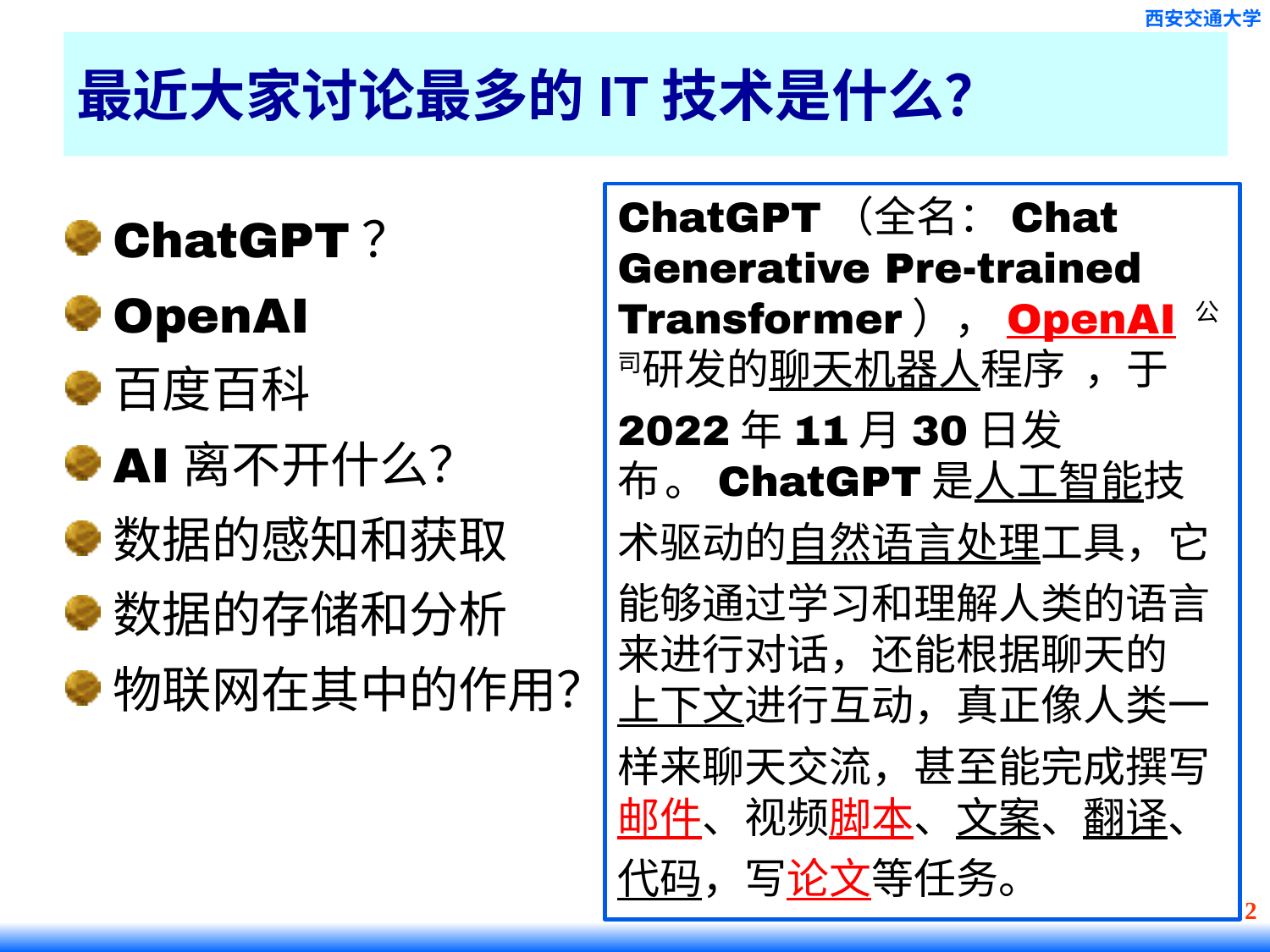

# 最近大家讨论最多的IT技术是什么？
ChatGPT（全名：Chat Generative Pre-trained Transformer），OpenAI 公司研发的聊天机器人程序  ，于2022年11月30日发布 。ChatGPT是人工智能技术驱动的自然语言处理工具，它能够通过学习和理解人类的语言来进行对话，还能根据聊天的上下文进行互动，真正像人类一样来聊天交流，甚至能完成撰写邮件、视频脚本、文案、翻译、代码，写论文等任务。
ChatGPT？
OpenAI
百度百科
AI离不开什么？
数据的感知和获取
数据的存储和分析
物联网在其中的作用？
桂小林 2